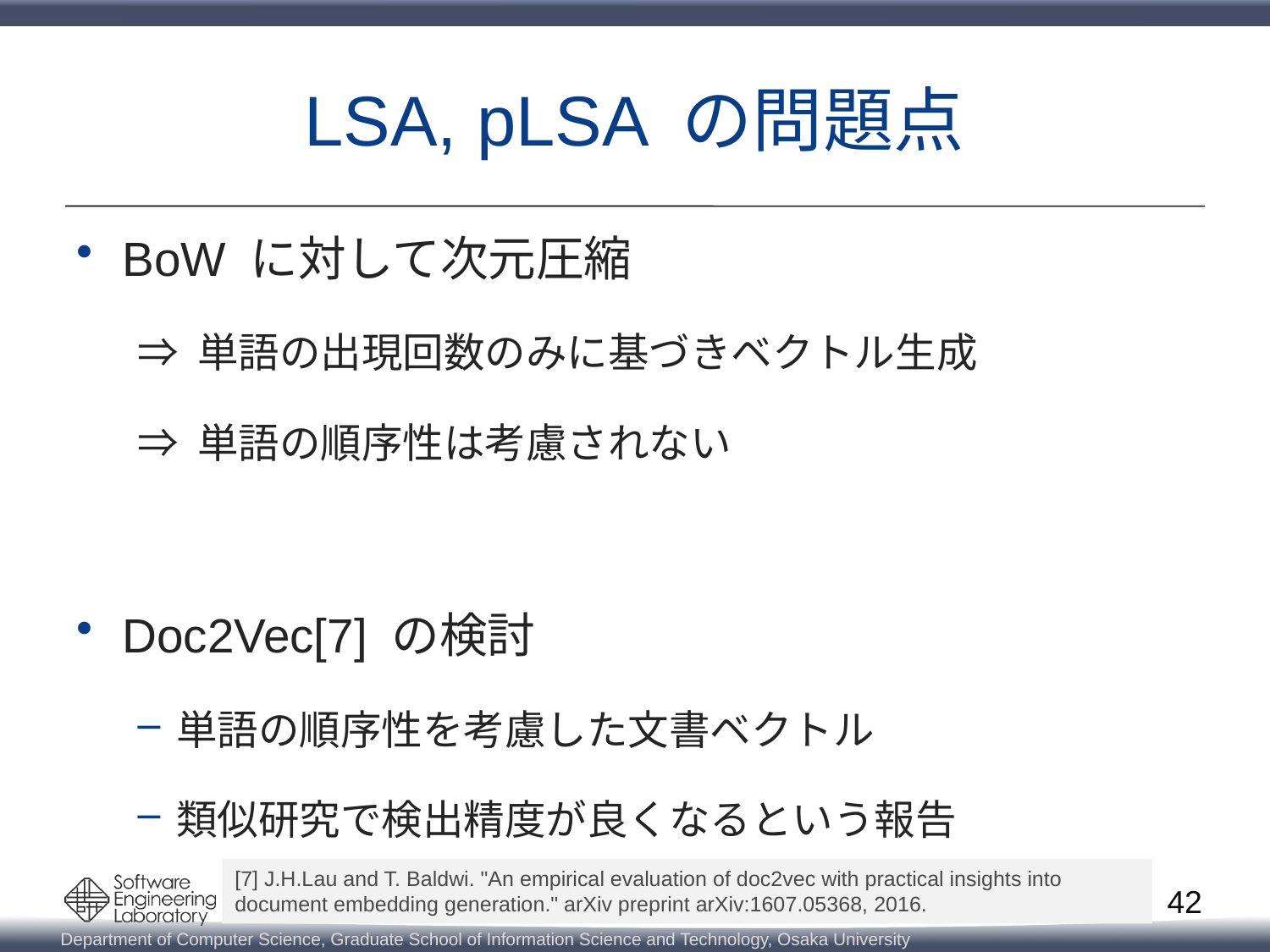

# LSA, pLSA の問題点
BoW に対して次元圧縮
⇒ 単語の出現回数のみに基づきベクトル生成
⇒ 単語の順序性は考慮されない

Doc2Vec[7] の検討
単語の順序性を考慮した文書ベクトル
類似研究で検出精度が良くなるという報告
[7] J.H.Lau and T. Baldwi. "An empirical evaluation of doc2vec with practical insights into document embedding generation." arXiv preprint arXiv:1607.05368, 2016.
42